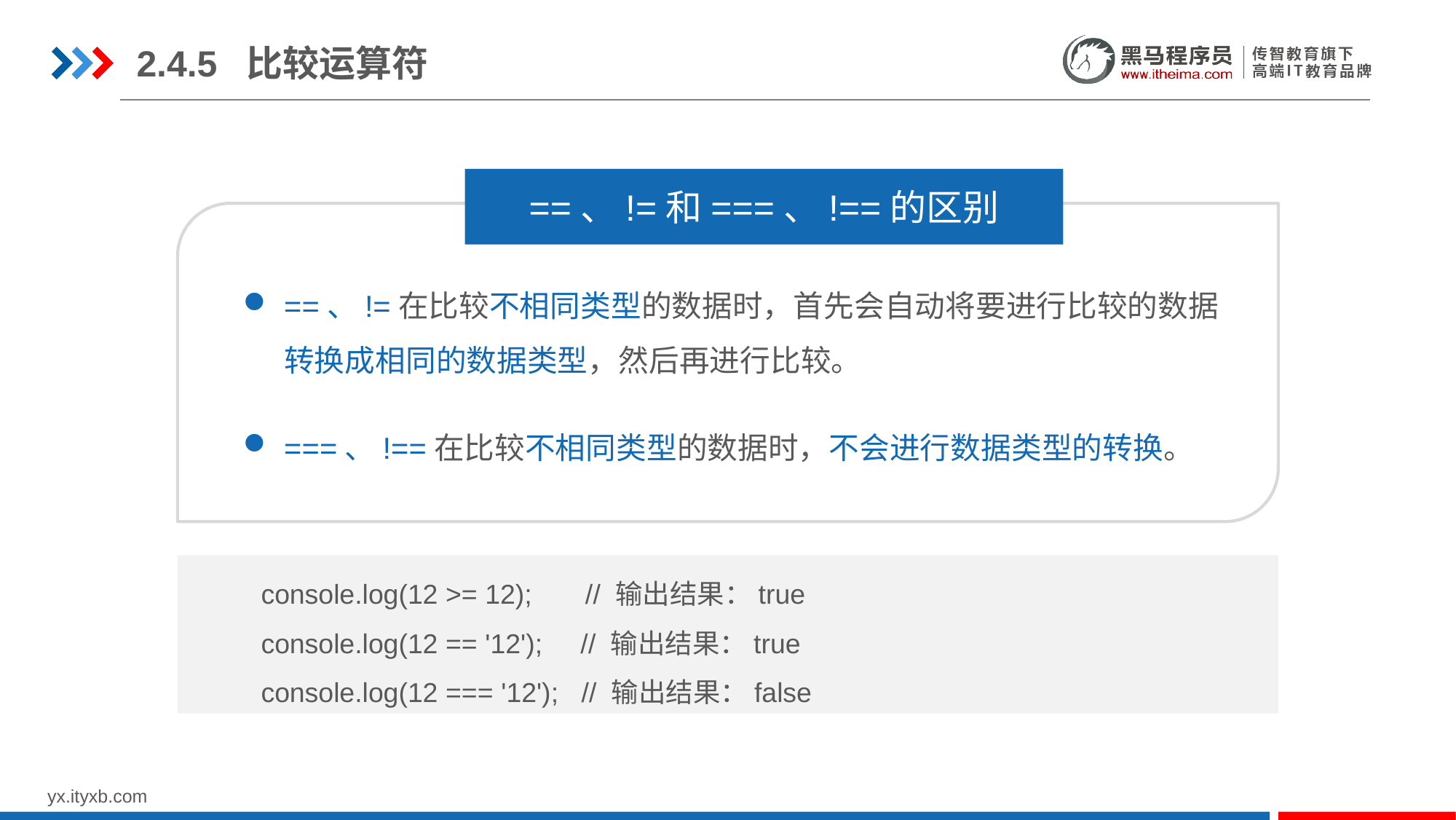

2.4.5  比较运算符
==、!=和===、!==的区别

==、!=在比较不相同类型的数据时，首先会自动将要进行比较的数据转换成相同的数据类型，然后再进行比较。

===、!==在比较不相同类型的数据时，不会进行数据类型的转换。
console.log(12 >= 12);       // 输出结果：true
console.log(12 == '12');     // 输出结果：true
console.log(12 === '12');   // 输出结果：false